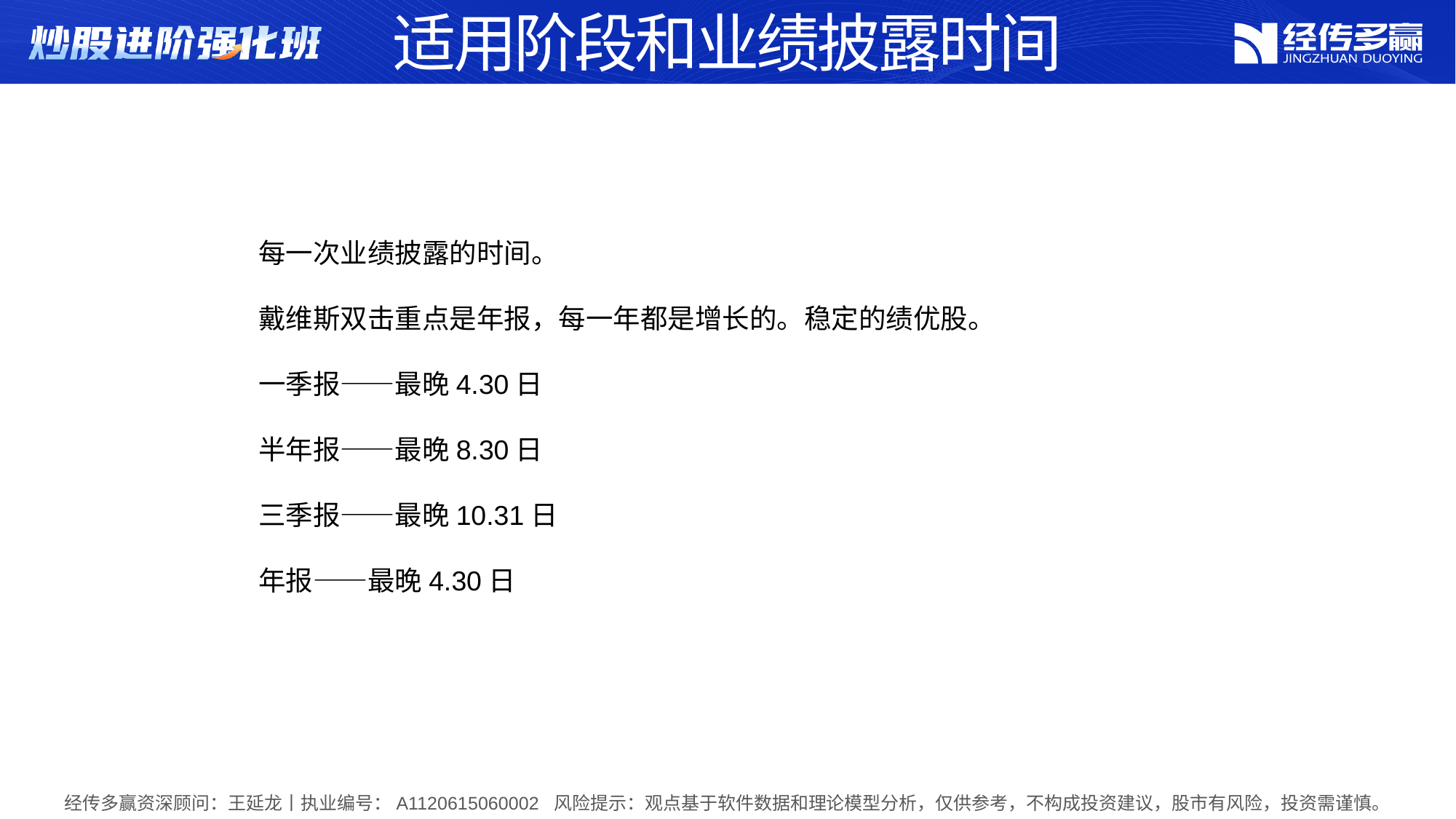

适用阶段和业绩披露时间
每一次业绩披露的时间。

戴维斯双击重点是年报，每一年都是增长的。稳定的绩优股。

一季报——最晚4.30日

半年报——最晚8.30日

三季报——最晚10.31日

年报——最晚4.30日